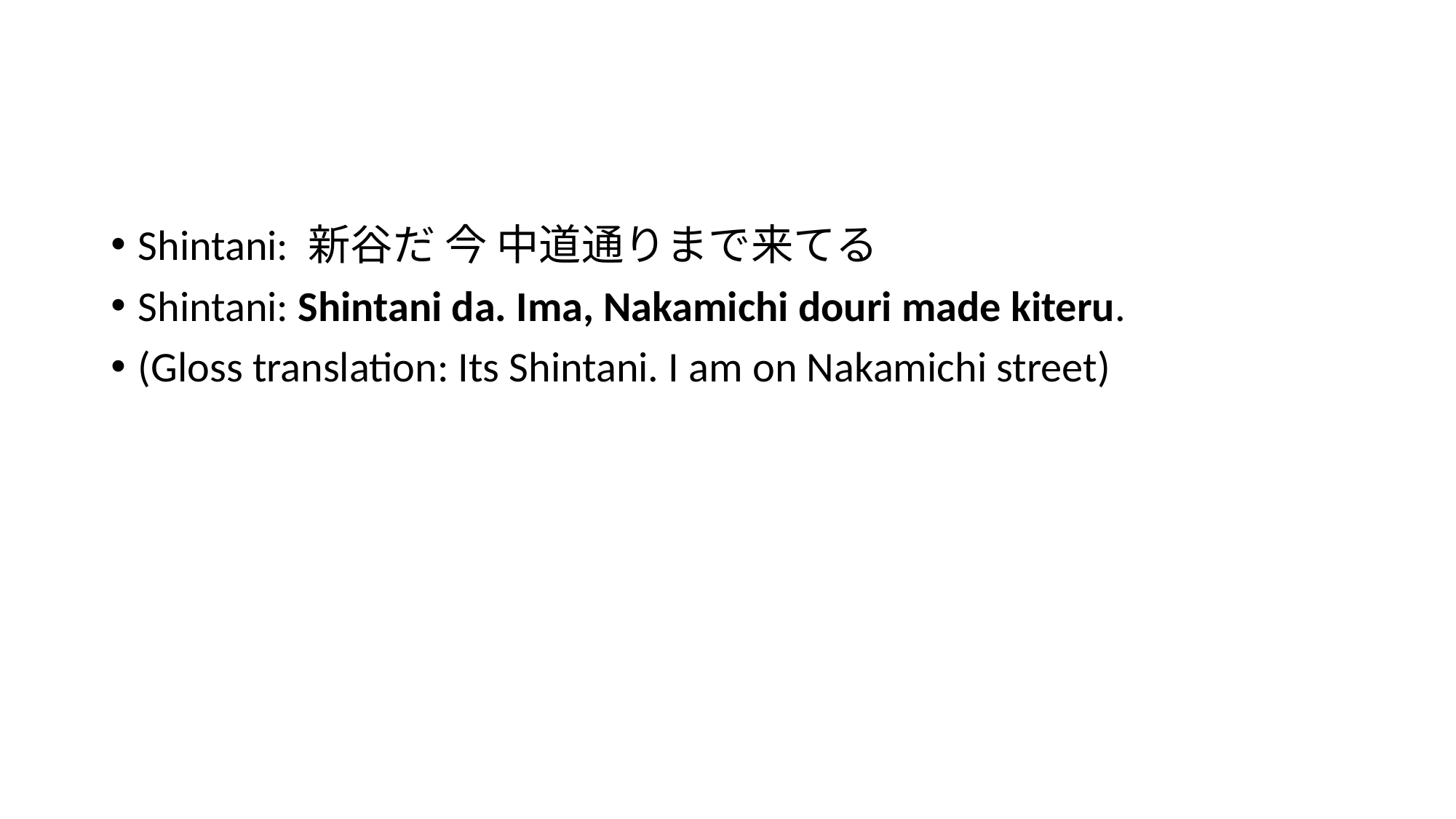

#
Shintani: 新⾕だ 今 中道通りまで来てる
Shintani: Shintani da. Ima, Nakamichi douri made kiteru.
(Gloss translation: Its Shintani. I am on Nakamichi street)